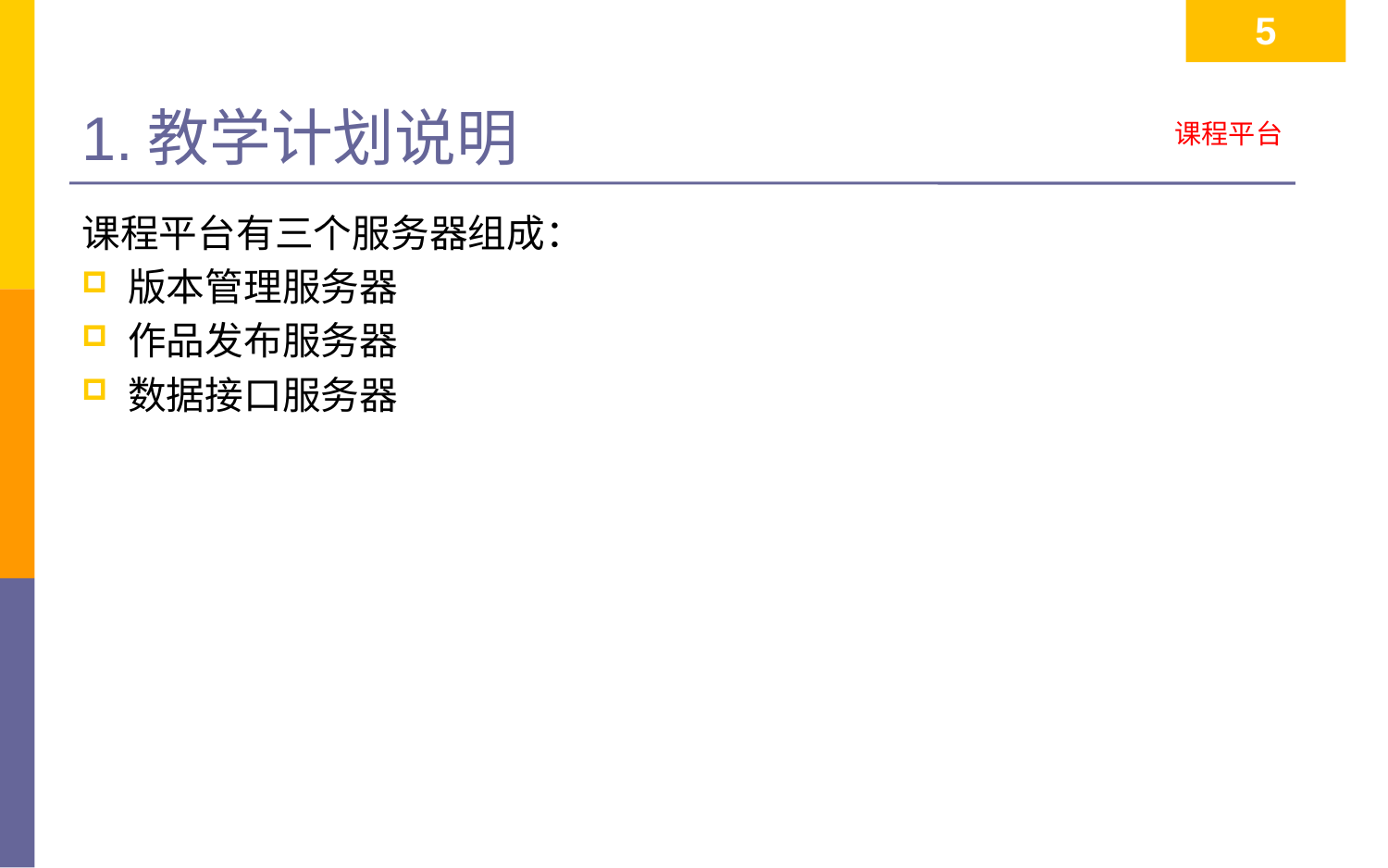

5
# 1.教学计划说明
课程平台
课程平台有三个服务器组成：
版本管理服务器
作品发布服务器
数据接口服务器